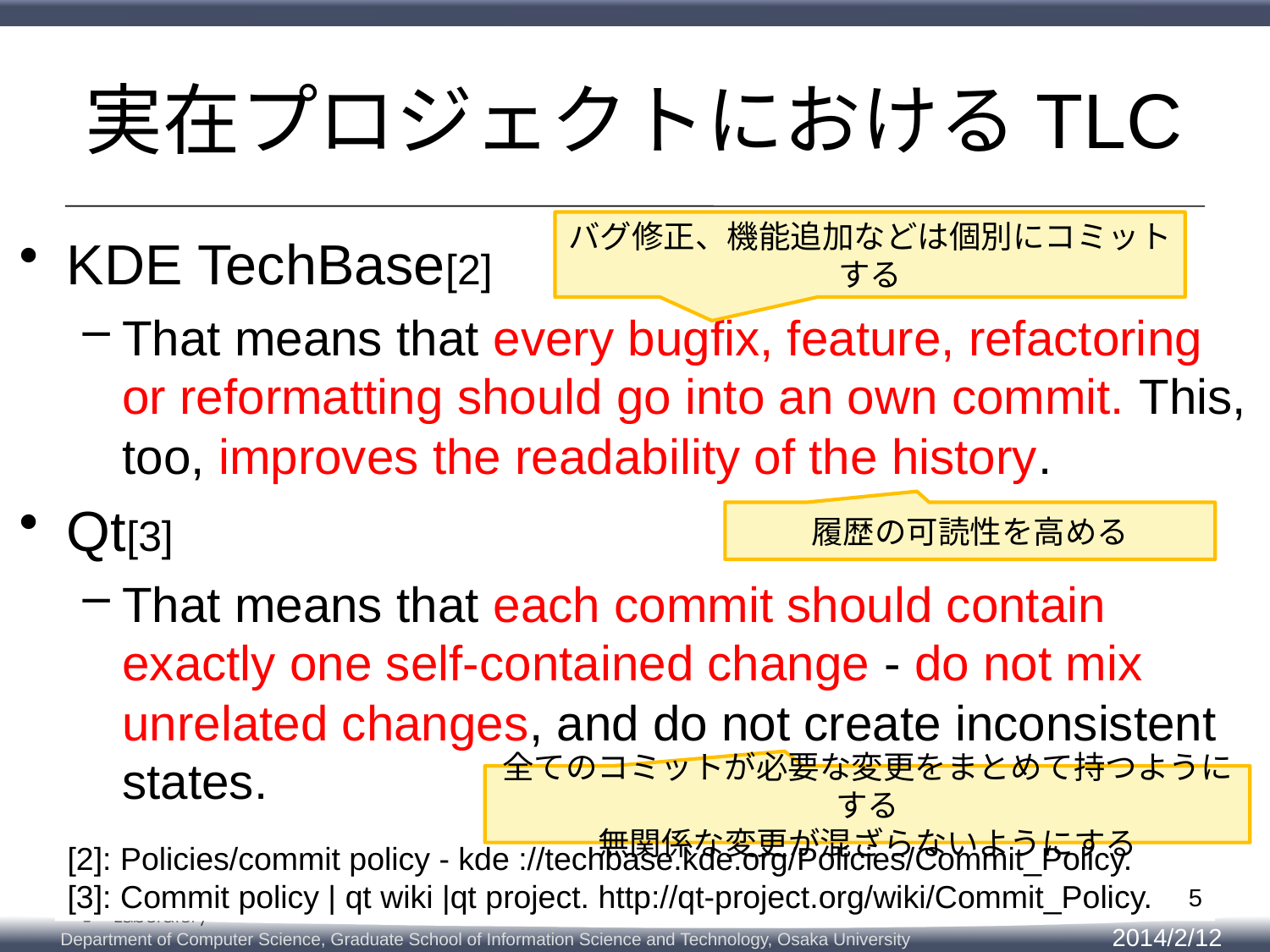

# 実在プロジェクトにおけるTLC
バグ修正、機能追加などは個別にコミットする
KDE TechBase[2]
That means that every bugfix, feature, refactoring or reformatting should go into an own commit. This, too, improves the readability of the history.
Qt[3]
That means that each commit should contain exactly one self-contained change - do not mix unrelated changes, and do not create inconsistent states.
履歴の可読性を高める
全てのコミットが必要な変更をまとめて持つようにする
無関係な変更が混ざらないようにする
[2]: Policies/commit policy - kde ://techbase.kde.org/Policies/Commit_Policy.
[3]: Commit policy | qt wiki |qt project. http://qt-project.org/wiki/Commit_Policy.
5
2014/2/12